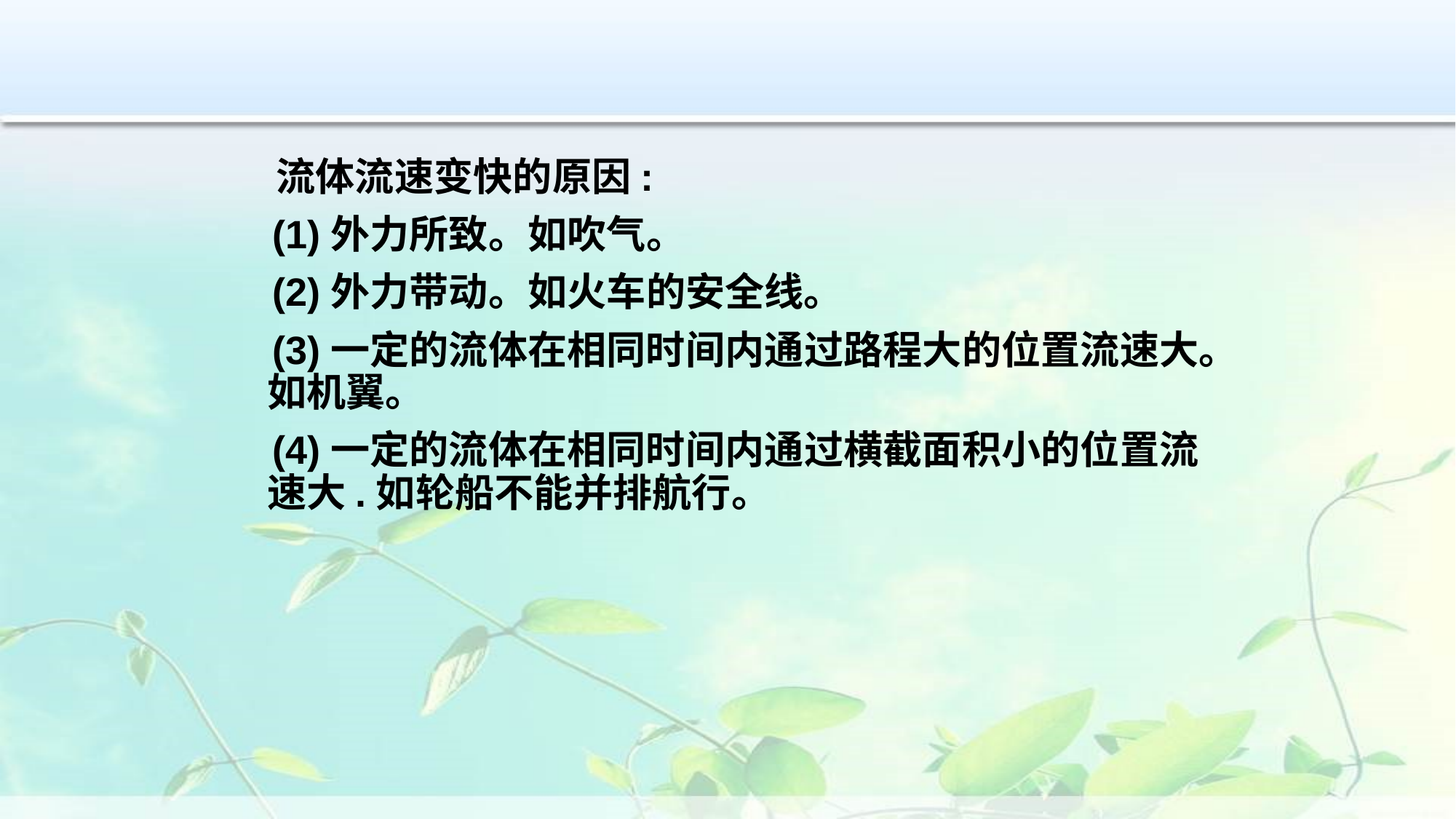

流体流速变快的原因:
   (1)外力所致。如吹气。
   (2)外力带动。如火车的安全线。
   (3)一定的流体在相同时间内通过路程大的位置流速大。如机翼。
   (4)一定的流体在相同时间内通过横截面积小的位置流速大.如轮船不能并排航行。